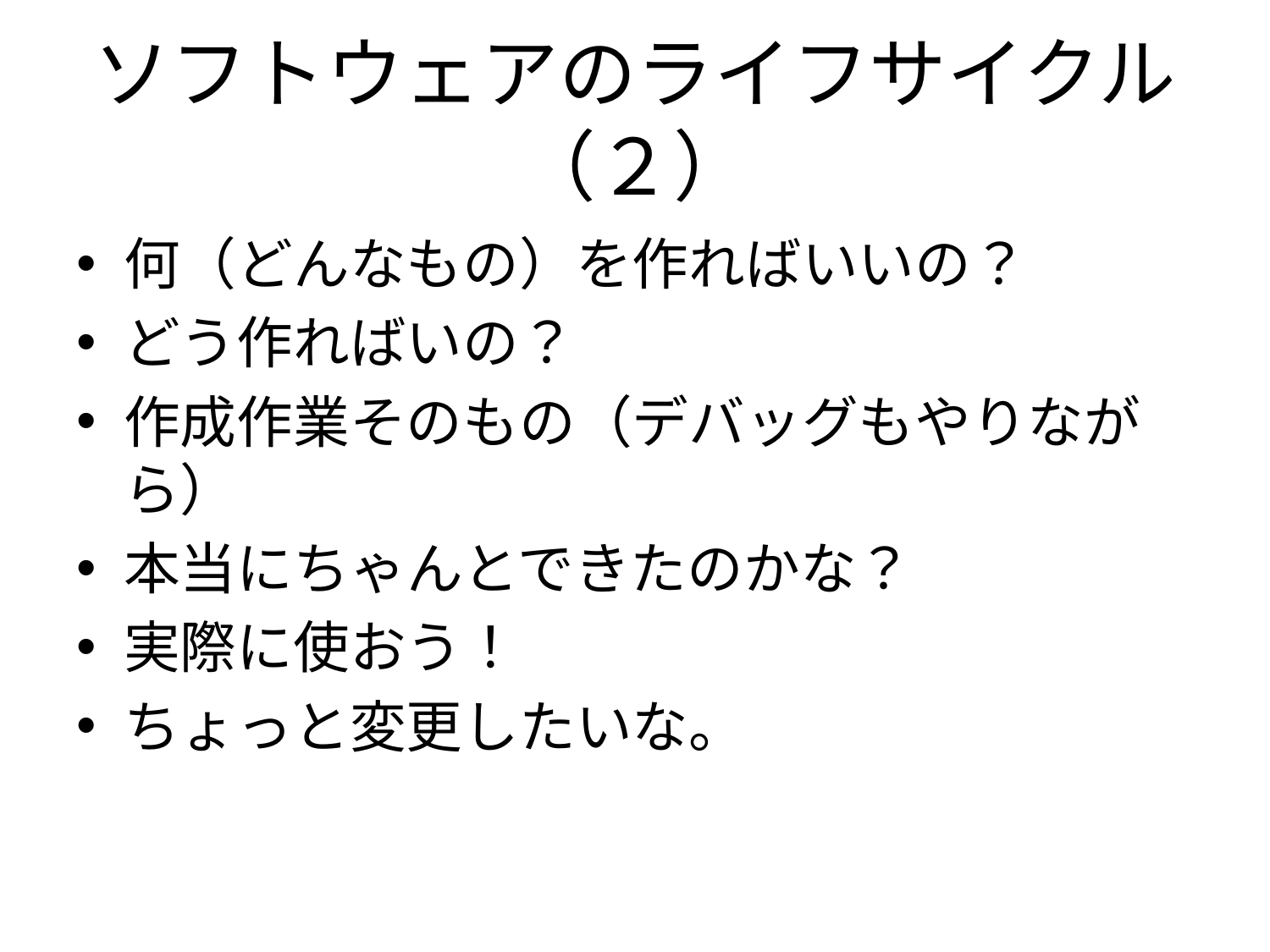

# ソフトウェアのライフサイクル（２）
何（どんなもの）を作ればいいの？
どう作ればいの？
作成作業そのもの（デバッグもやりながら）
本当にちゃんとできたのかな？
実際に使おう！
ちょっと変更したいな。